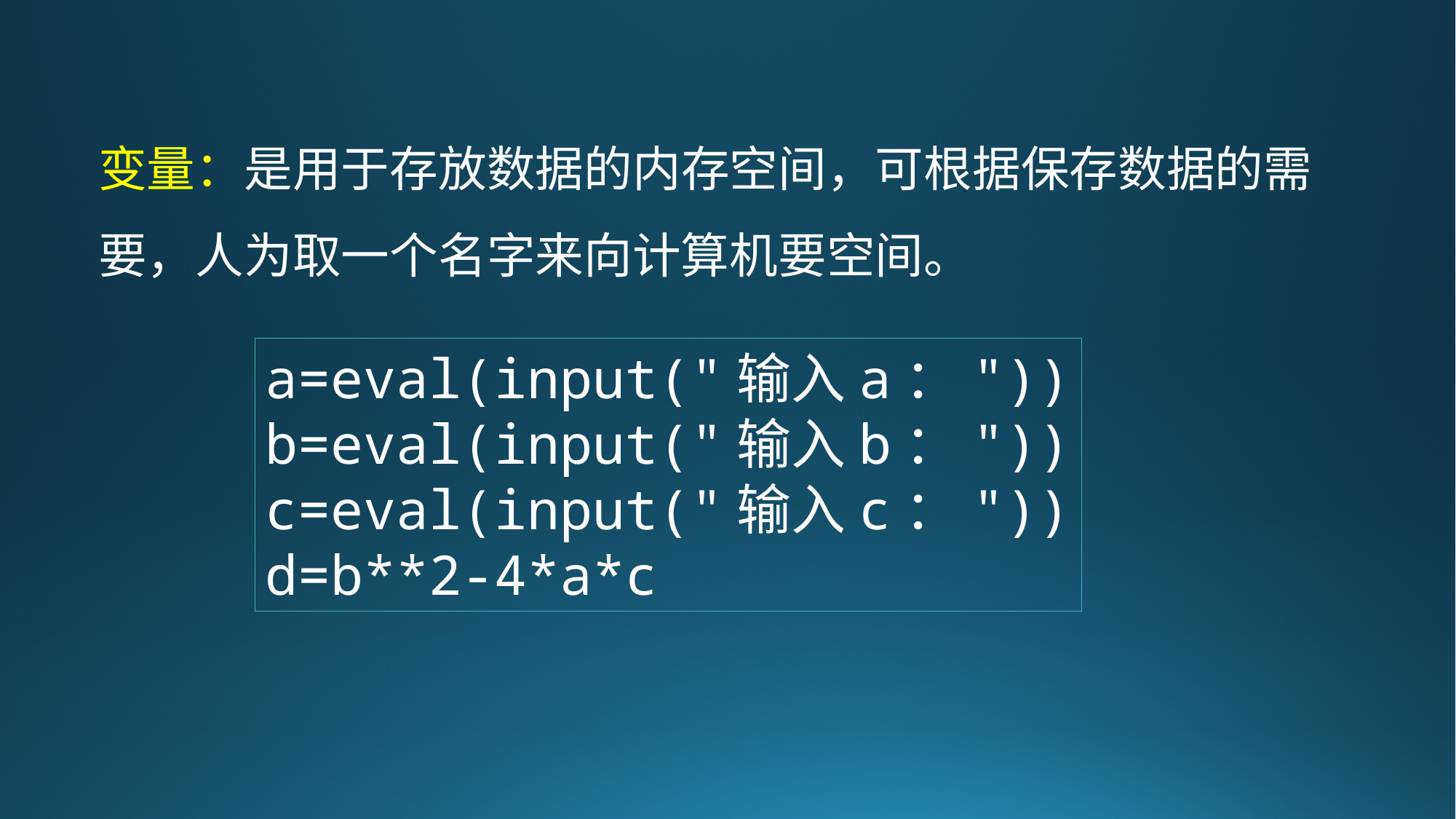

变量：是用于存放数据的内存空间，可根据保存数据的需要，人为取一个名字来向计算机要空间。
a=eval(input("输入a："))
b=eval(input("输入b："))
c=eval(input("输入c："))
d=b**2-4*a*c